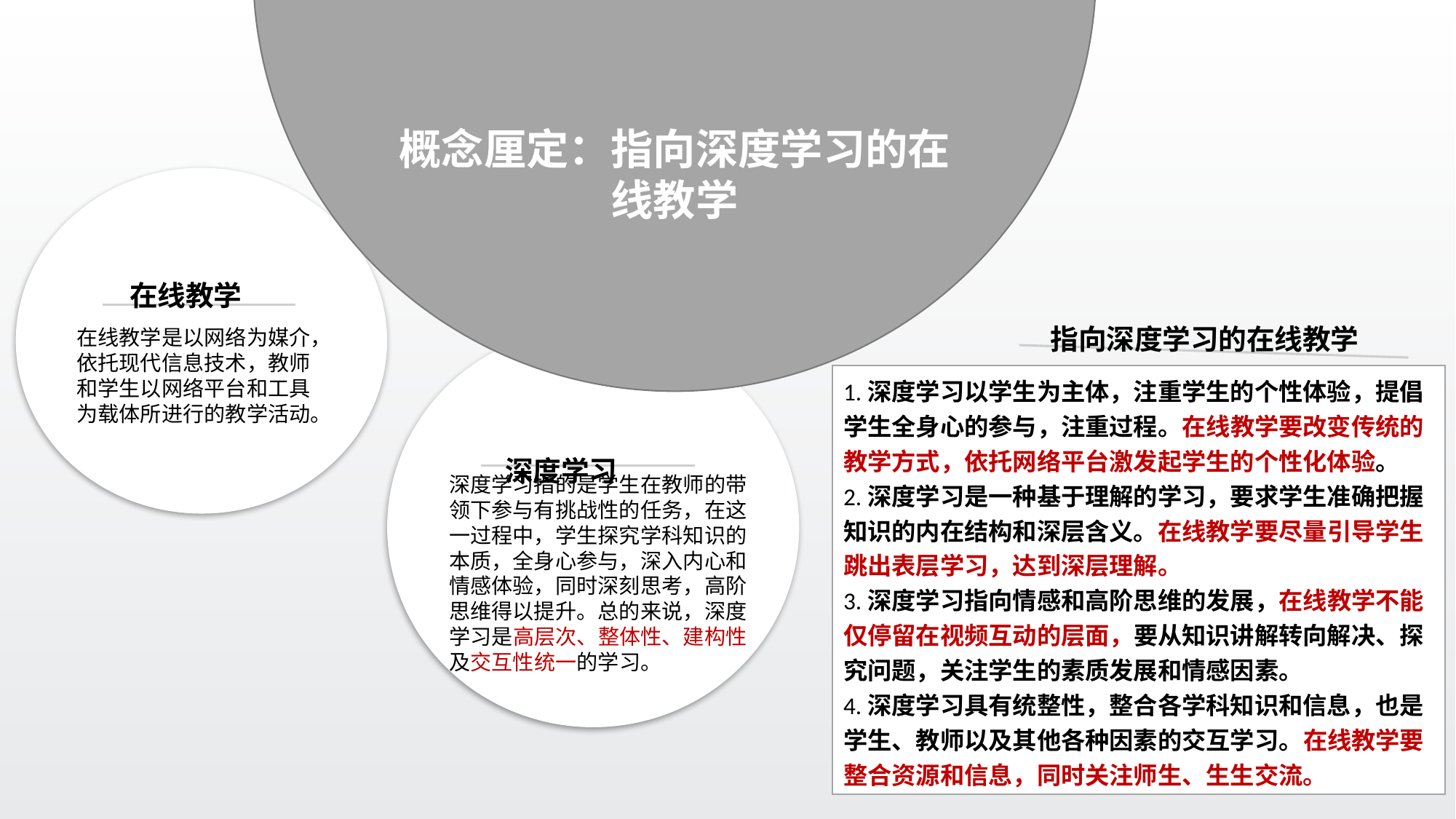

概念厘定：指向深度学习的在线教学

在线教学

 指向深度学习的在线教学

在线教学是以网络为媒介，依托现代信息技术，教师和学生以网络平台和工具为载体所进行的教学活动。

深度学习
1.深度学习以学生为主体，注重学生的个性体验，提倡学生全身心的参与，注重过程。在线教学要改变传统的教学方式，依托网络平台激发起学生的个性化体验。
2.深度学习是一种基于理解的学习，要求学生准确把握知识的内在结构和深层含义。在线教学要尽量引导学生跳出表层学习，达到深层理解。
3.深度学习指向情感和高阶思维的发展，在线教学不能仅停留在视频互动的层面，要从知识讲解转向解决、探究问题，关注学生的素质发展和情感因素。
4.深度学习具有统整性，整合各学科知识和信息，也是学生、教师以及其他各种因素的交互学习。在线教学要整合资源和信息，同时关注师生、生生交流。
深度学习指的是学生在教师的带领下参与有挑战性的任务，在这一过程中，学生探究学科知识的本质，全身心参与，深入内心和情感体验，同时深刻思考，高阶思维得以提升。总的来说，深度学习是高层次、整体性、建构性及交互性统一的学习。